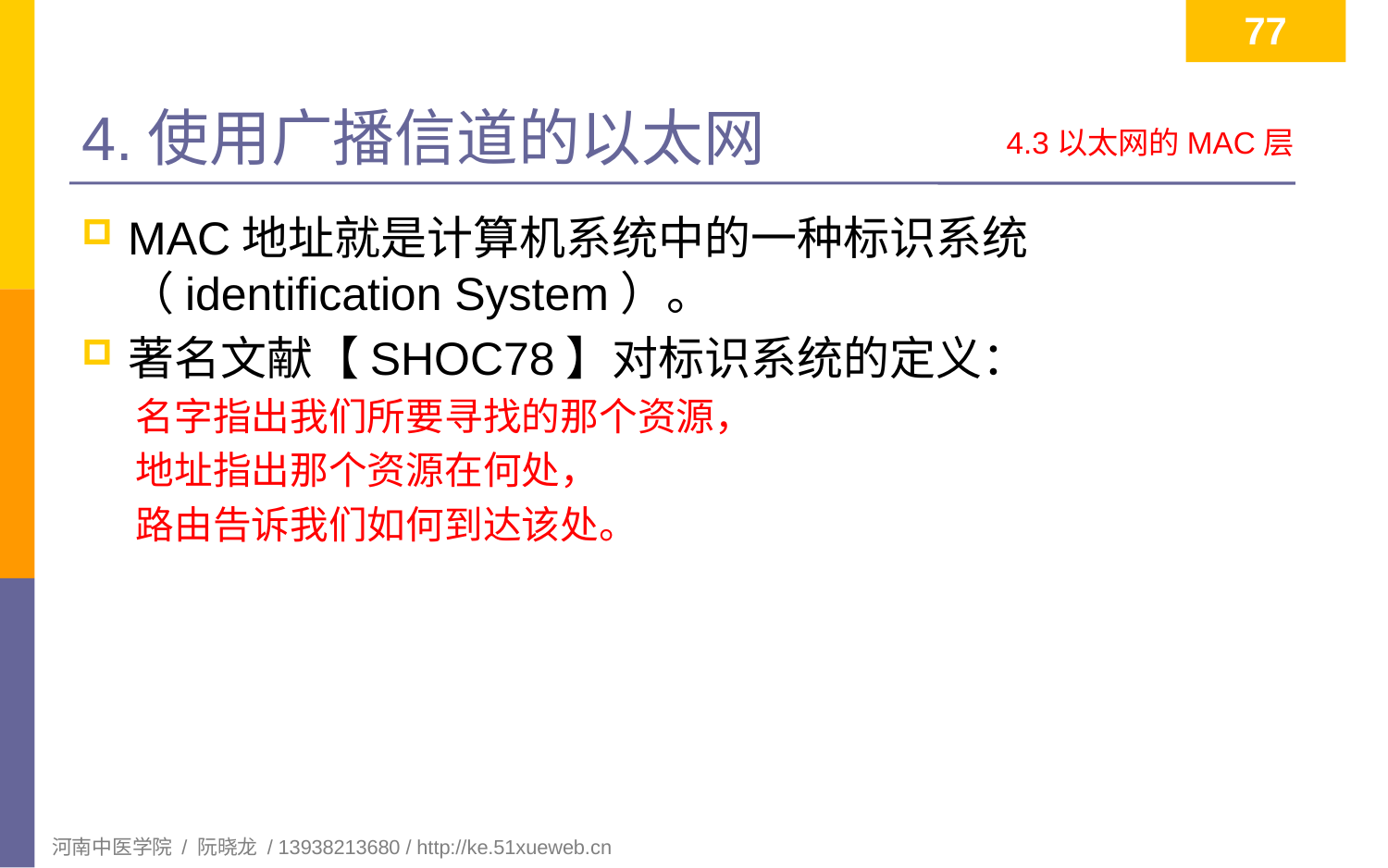

77
# 4.使用广播信道的以太网
4.3以太网的MAC层
MAC地址就是计算机系统中的一种标识系统（identification System）。
著名文献【SHOC78】对标识系统的定义：
名字指出我们所要寻找的那个资源，
地址指出那个资源在何处，
路由告诉我们如何到达该处。